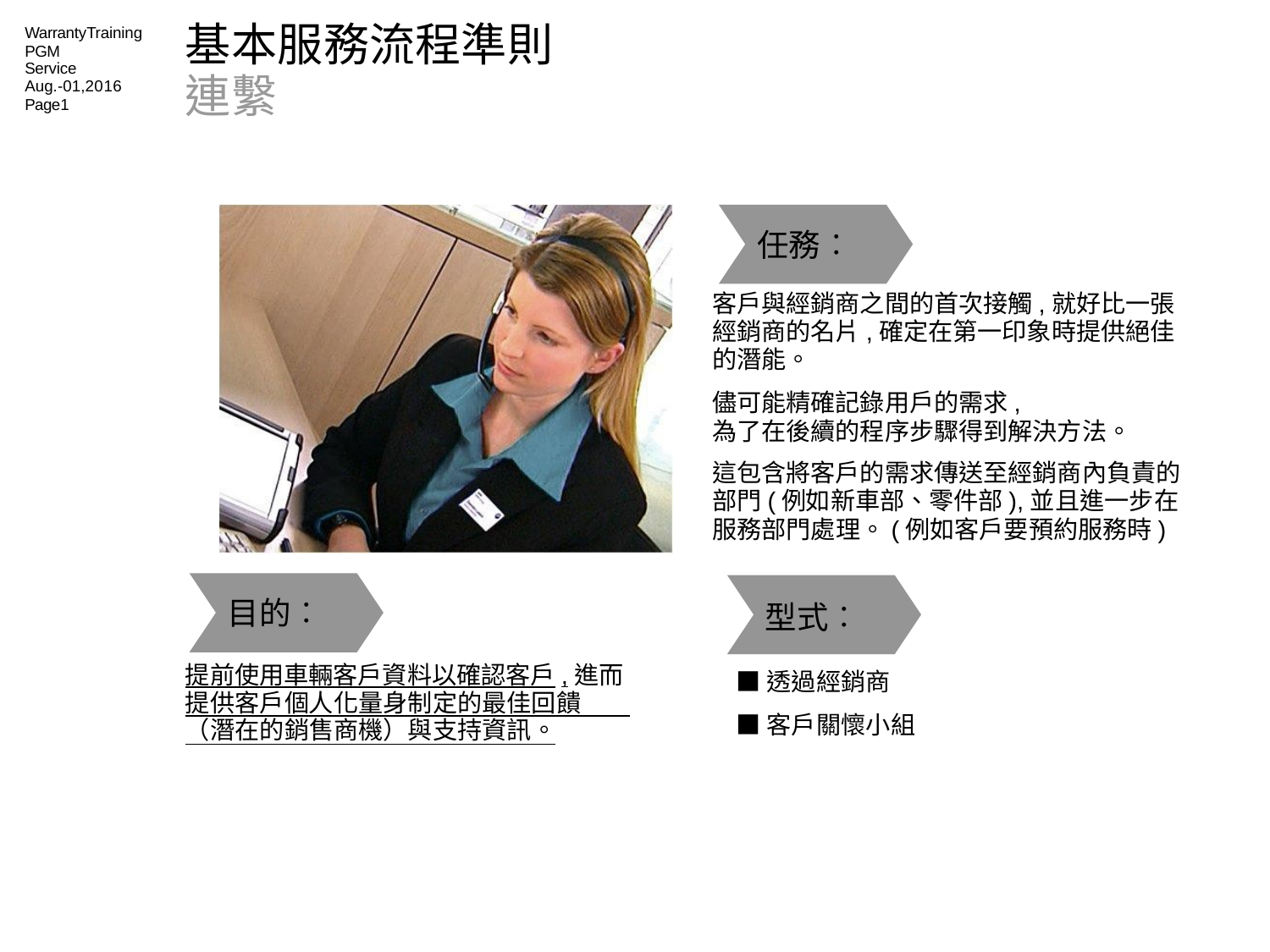

# 基本服務流程準則連繫
WarrantyTrainingPGM
Service
Aug.-01,2016
Page1

任務︰
客戶與經銷商之間的首次接觸,就好比一張經銷商的名片,確定在第一印象時提供絕佳的潛能。
儘可能精確記錄用戶的需求,
為了在後續的程序步驟得到解決方法。
這包含將客戶的需求傳送至經銷商內負責的部門(例如新車部、零件部),並且進一步在服務部門處理。(例如客戶要預約服務時)

目的︰

提前使用車輛客戶資料以確認客戶,進而提供客戶個人化量身制定的最佳回饋
型式︰
■透過經銷商
■客戶關懷小組
（潛在的銷售商機）與支持資訊。